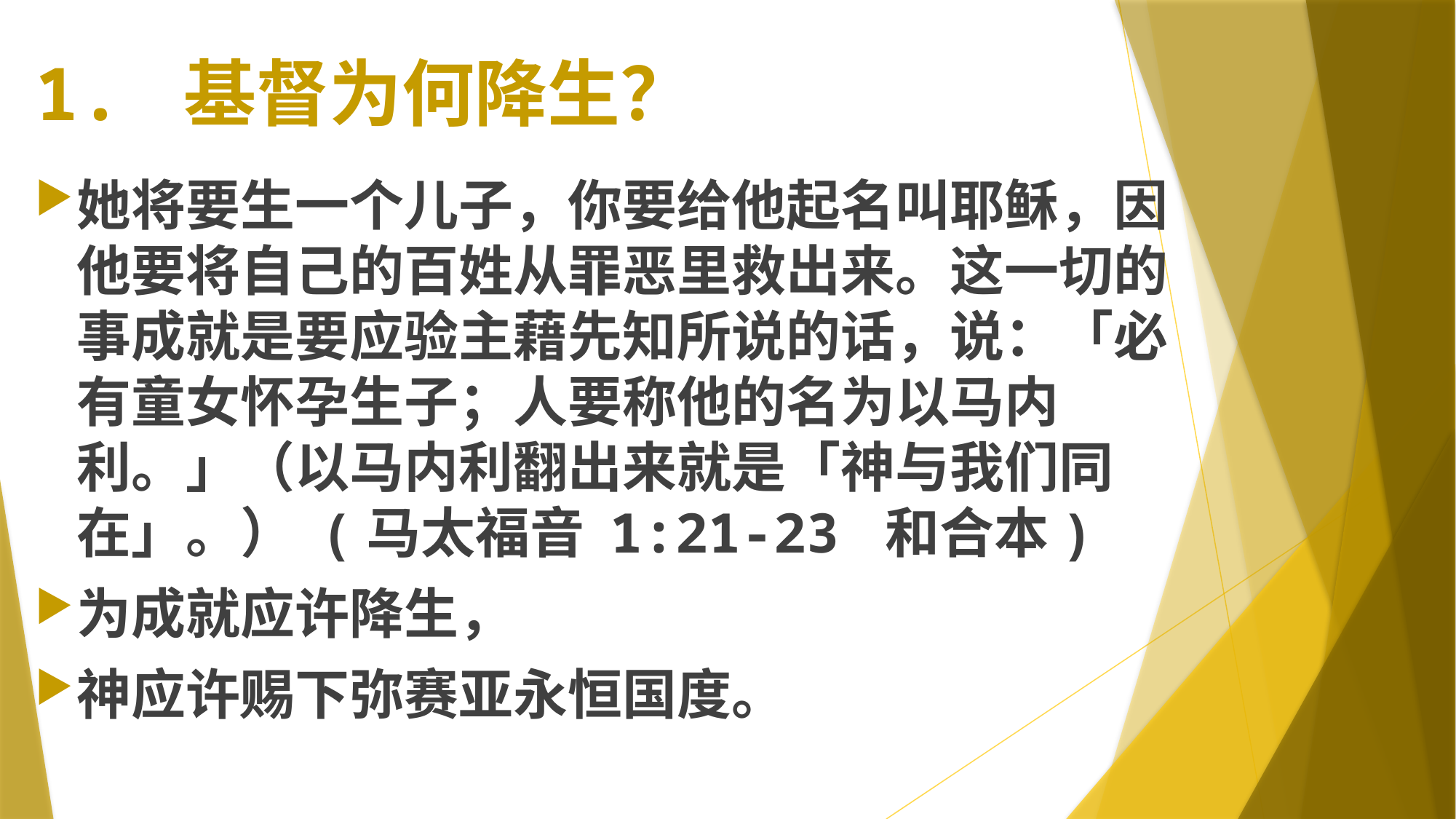

# 1. 基督为何降生？
她将要生一个儿子，你要给他起名叫耶稣，因他要将自己的百姓从罪恶里救出来。这一切的事成就是要应验主藉先知所说的话，说：「必有童女怀孕生子；人要称他的名为以马内利。」（以马内利翻出来就是「神与我们同在」。） (马太福音 1:21-23 和合本)
为成就应许降生，
神应许赐下弥赛亚永恒国度。